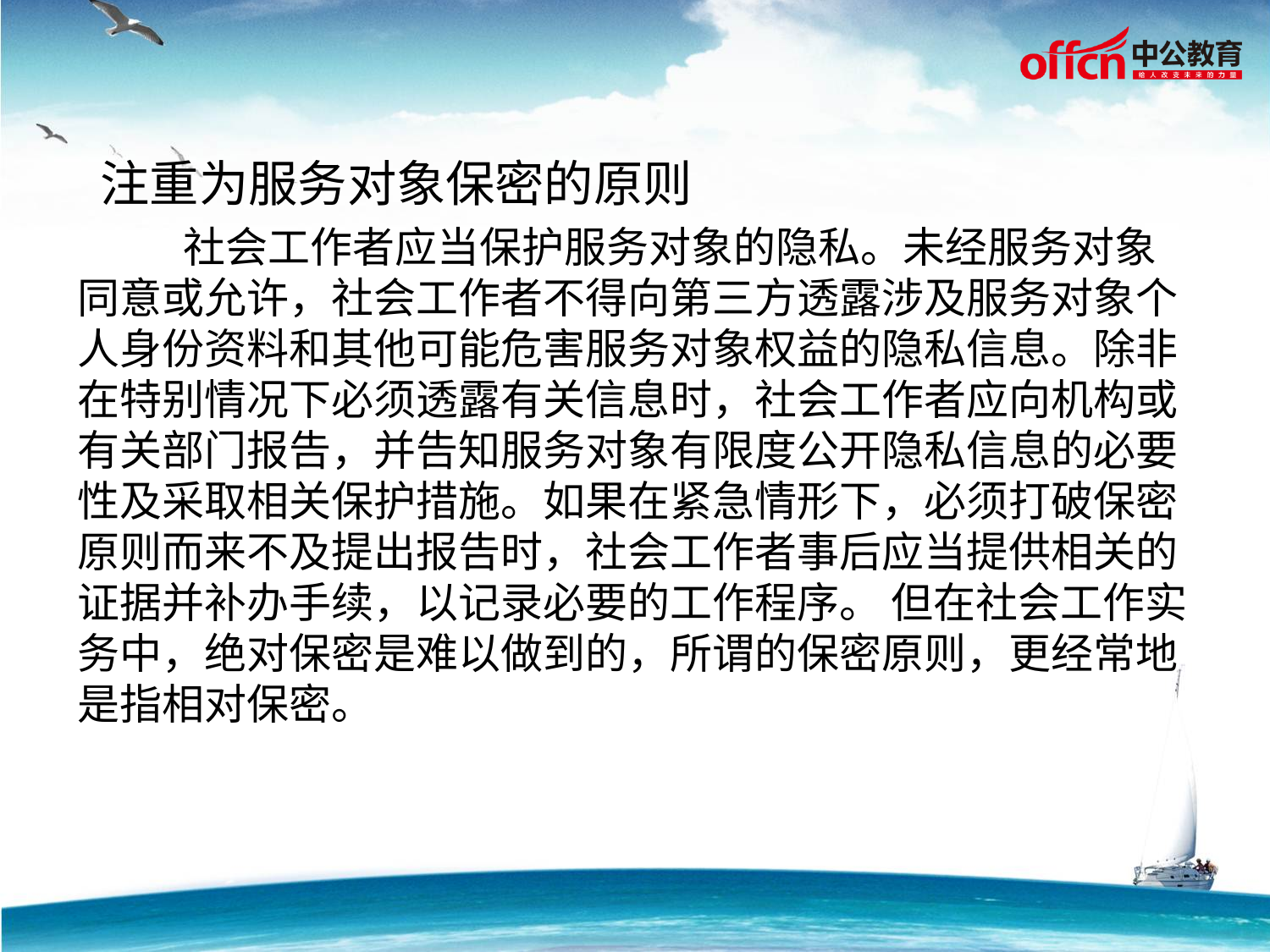

注重为服务对象保密的原则
          社会工作者应当保护服务对象的隐私。未经服务对象同意或允许，社会工作者不得向第三方透露涉及服务对象个人身份资料和其他可能危害服务对象权益的隐私信息。除非在特别情况下必须透露有关信息时，社会工作者应向机构或有关部门报告，并告知服务对象有限度公开隐私信息的必要性及采取相关保护措施。如果在紧急情形下，必须打破保密原则而来不及提出报告时，社会工作者事后应当提供相关的证据并补办手续，以记录必要的工作程序。 但在社会工作实务中，绝对保密是难以做到的，所谓的保密原则，更经常地是指相对保密。